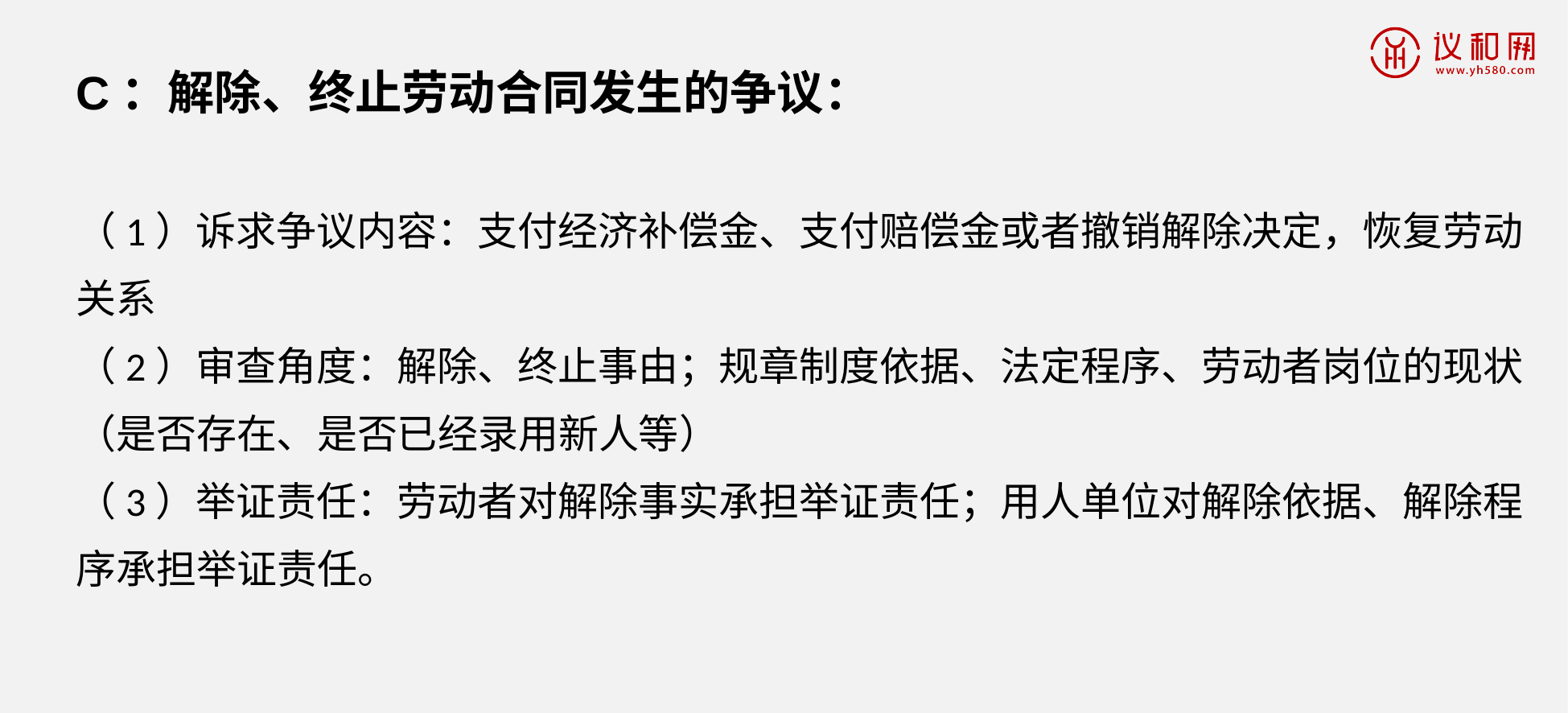

C：解除、终止劳动合同发生的争议：

（1）诉求争议内容：支付经济补偿金、支付赔偿金或者撤销解除决定，恢复劳动关系
（2）审查角度：解除、终止事由；规章制度依据、法定程序、劳动者岗位的现状（是否存在、是否已经录用新人等）
（3）举证责任：劳动者对解除事实承担举证责任；用人单位对解除依据、解除程序承担举证责任。